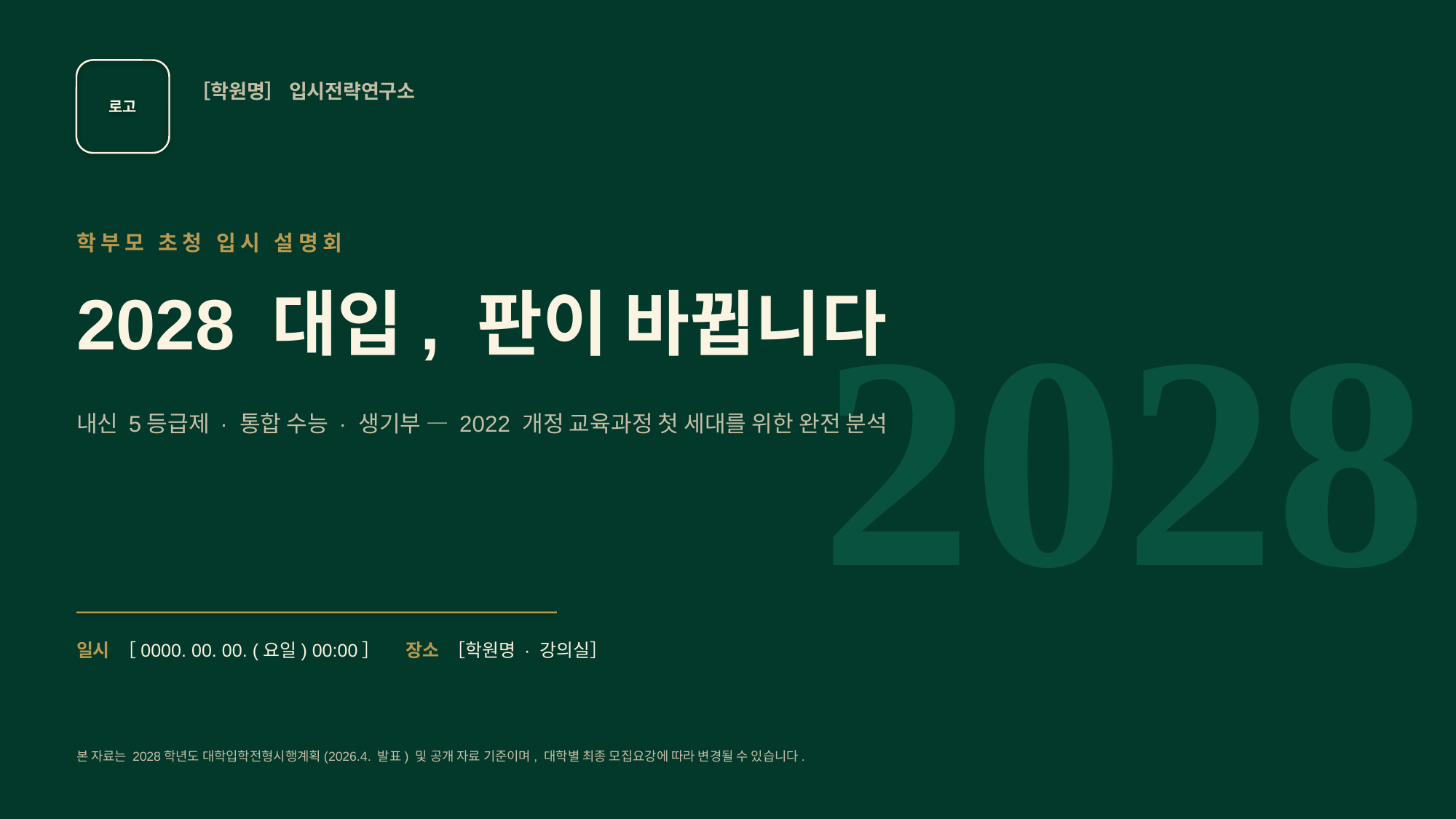

로고
［학원명］ 입시전략연구소
학부모 초청 입시 설명회
2028
2028 대입, 판이 바뀝니다
내신 5등급제 · 통합 수능 · 생기부 — 2022 개정 교육과정 첫 세대를 위한 완전 분석

일시  ［0000. 00. 00. (요일) 00:00］      장소  ［학원명 · 강의실］
본 자료는 2028학년도 대학입학전형시행계획(2026.4. 발표) 및 공개 자료 기준이며, 대학별 최종 모집요강에 따라 변경될 수 있습니다.